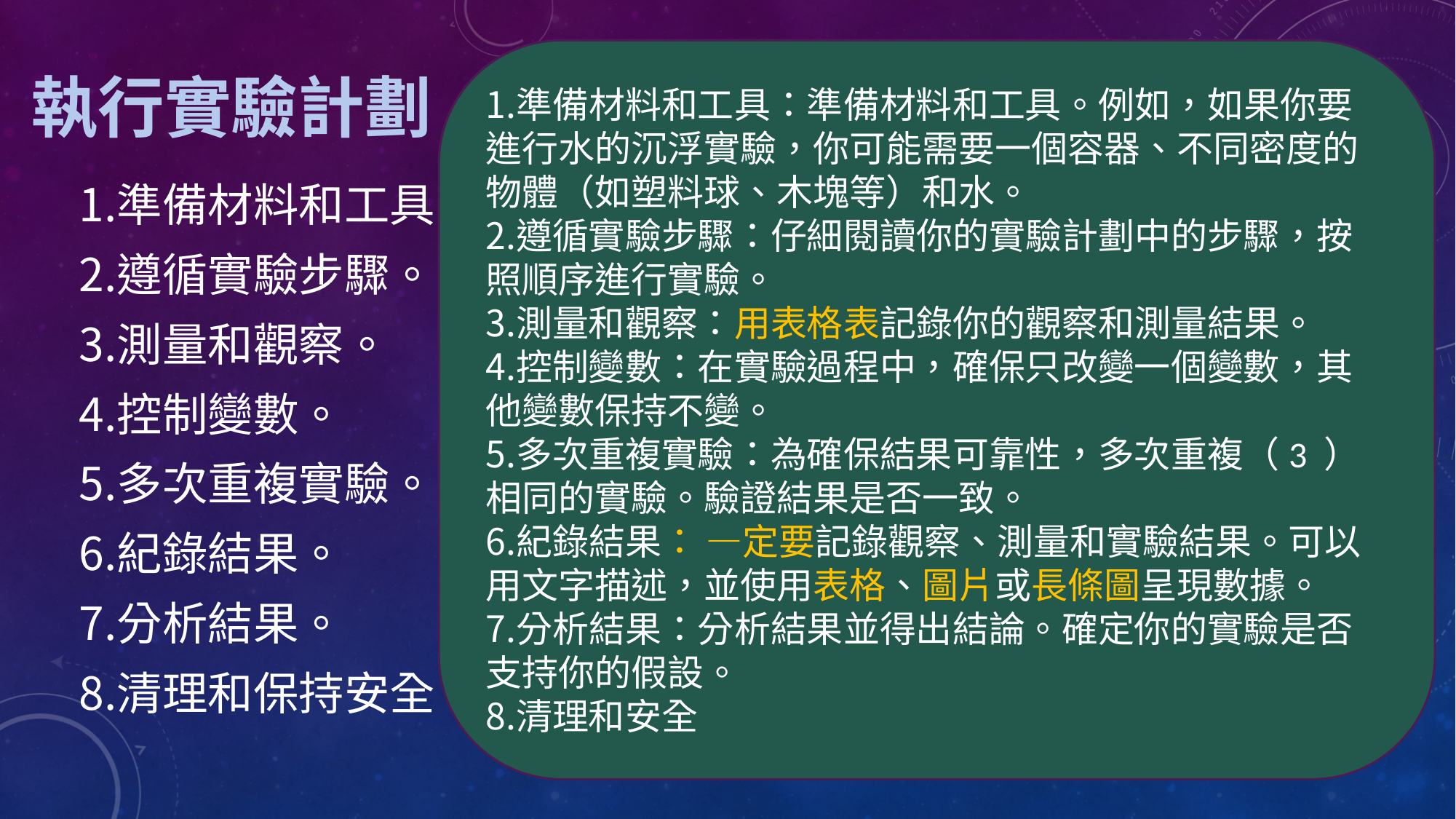

# 執行實驗計劃
準備材料和工具：準備材料和工具。例如，如果你要進行水的沉浮實驗，你可能需要一個容器、不同密度的物體（如塑料球、木塊等）和水。
遵循實驗步驟：仔細閱讀你的實驗計劃中的步驟，按照順序進行實驗。
測量和觀察：用表格表記錄你的觀察和測量結果。
控制變數：在實驗過程中，確保只改變一個變數，其他變數保持不變。
多次重複實驗：為確保結果可靠性，多次重複（3 ）相同的實驗。驗證結果是否一致。
紀錄結果： —定要記錄觀察、測量和實驗結果。可以用文字描述，並使用表格、圖片或長條圖呈現數據。
分析結果：分析結果並得出結論。確定你的實驗是否支持你的假設。
清理和安全
準備材料和工具。
遵循實驗步驟。
測量和觀察。
控制變數。
多次重複實驗。
紀錄結果。
分析結果。
清理和保持安全。